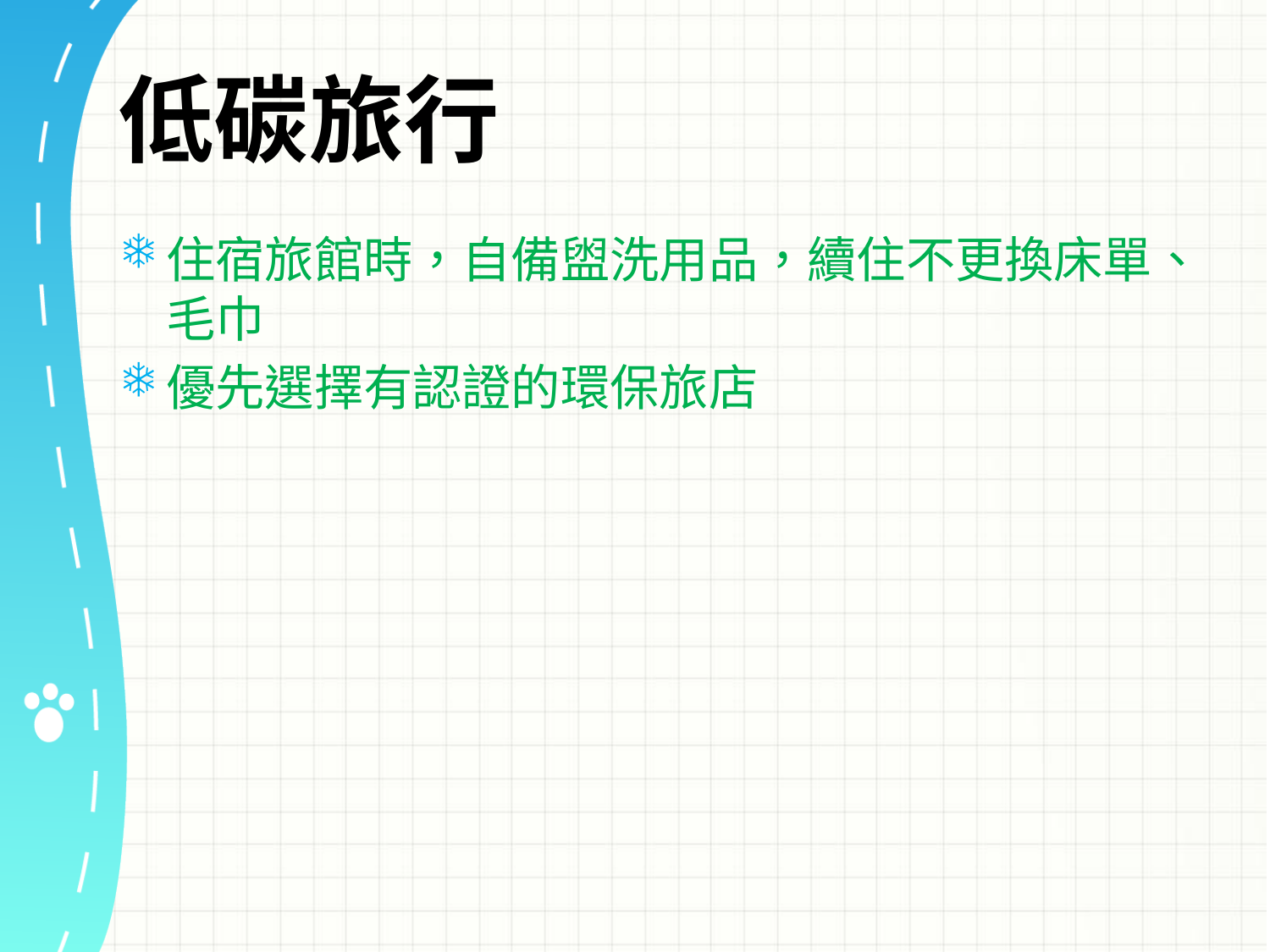

# 低碳旅行
住宿旅館時，自備盥洗用品，續住不更換床單、毛巾
優先選擇有認證的環保旅店